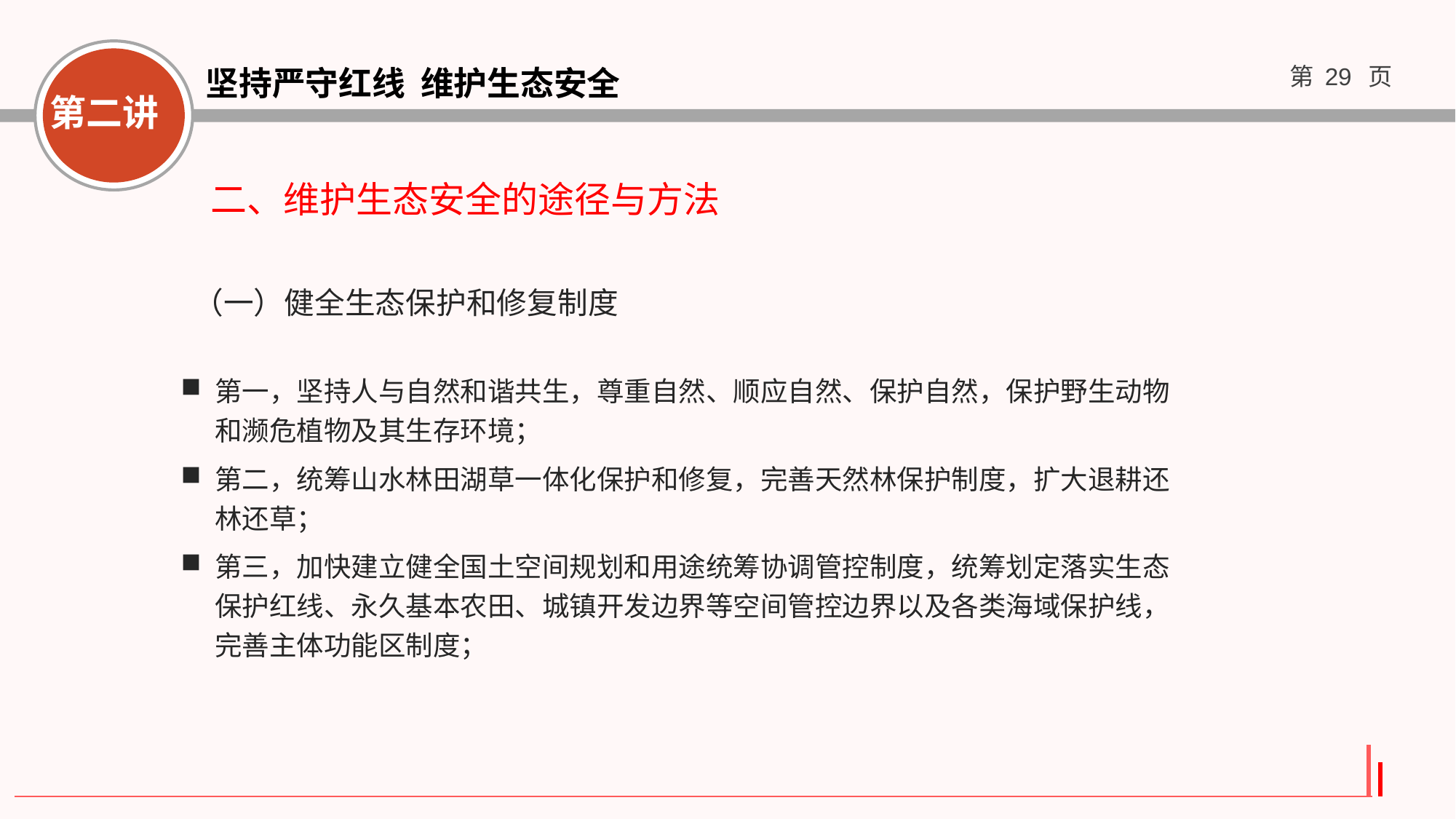

二、维护生态安全的途径与方法
（一）健全生态保护和修复制度
第一，坚持人与自然和谐共生，尊重自然、顺应自然、保护自然，保护野生动物和濒危植物及其生存环境；
第二，统筹山水林田湖草一体化保护和修复，完善天然林保护制度，扩大退耕还林还草；
第三，加快建立健全国土空间规划和用途统筹协调管控制度，统筹划定落实生态保护红线、永久基本农田、城镇开发边界等空间管控边界以及各类海域保护线，完善主体功能区制度；